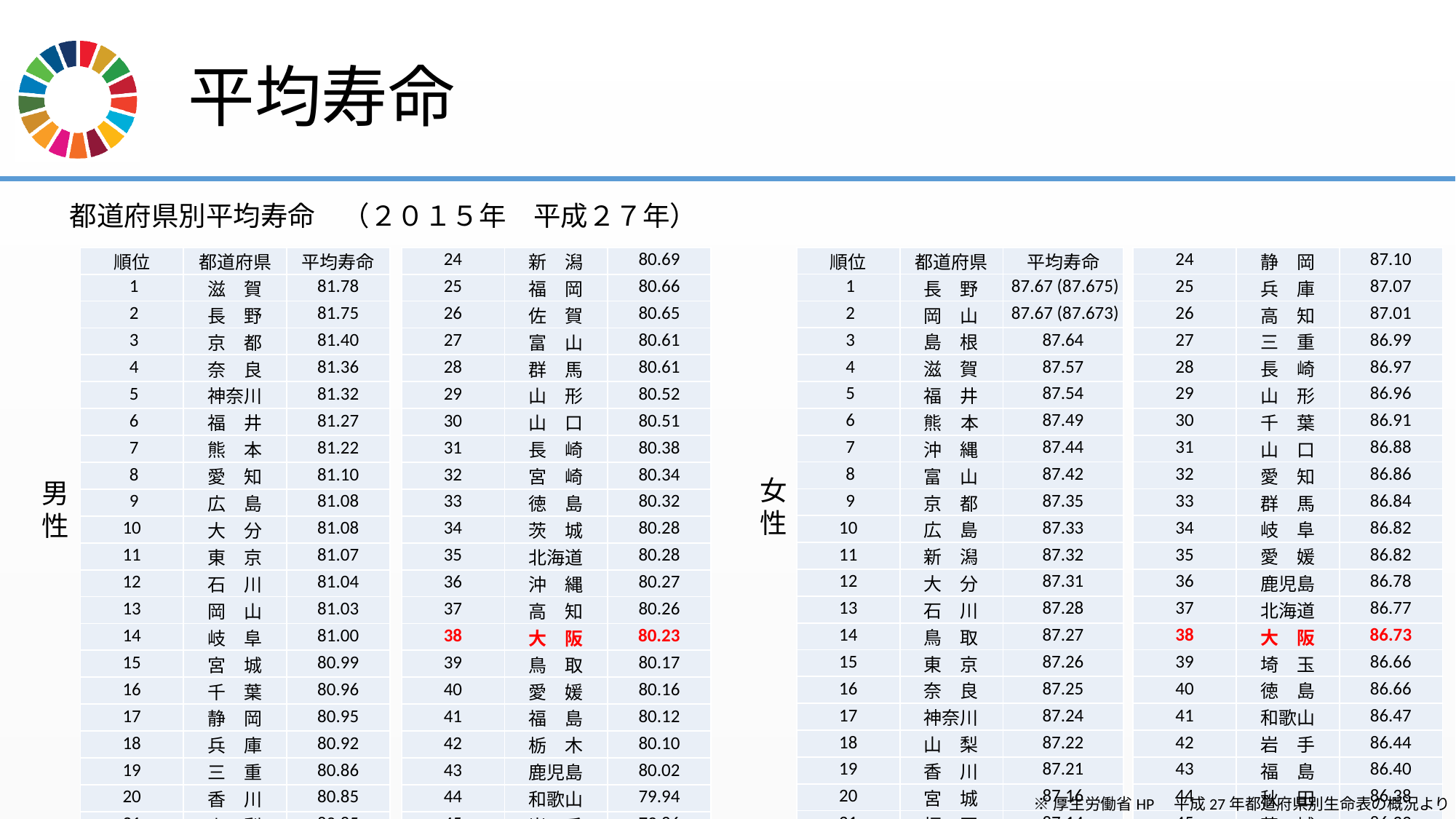

# 平均寿命
都道府県別平均寿命　（２０１５年　平成２７年）
| 順位 | 都道府県 | 平均寿命 |
| --- | --- | --- |
| 1 | 滋　賀 | 81.78 |
| 2 | 長　野 | 81.75 |
| 3 | 京　都 | 81.40 |
| 4 | 奈　良 | 81.36 |
| 5 | 神奈川 | 81.32 |
| 6 | 福　井 | 81.27 |
| 7 | 熊　本 | 81.22 |
| 8 | 愛　知 | 81.10 |
| 9 | 広　島 | 81.08 |
| 10 | 大　分 | 81.08 |
| 11 | 東　京 | 81.07 |
| 12 | 石　川 | 81.04 |
| 13 | 岡　山 | 81.03 |
| 14 | 岐　阜 | 81.00 |
| 15 | 宮　城 | 80.99 |
| 16 | 千　葉 | 80.96 |
| 17 | 静　岡 | 80.95 |
| 18 | 兵　庫 | 80.92 |
| 19 | 三　重 | 80.86 |
| 20 | 香　川 | 80.85 |
| 21 | 山　梨 | 80.85 |
| 22 | 埼　玉 | 80.82 |
| 23 | 島　根 | 80.79 |
| 24 | 新　潟 | 80.69 |
| --- | --- | --- |
| 25 | 福　岡 | 80.66 |
| 26 | 佐　賀 | 80.65 |
| 27 | 富　山 | 80.61 |
| 28 | 群　馬 | 80.61 |
| 29 | 山　形 | 80.52 |
| 30 | 山　口 | 80.51 |
| 31 | 長　崎 | 80.38 |
| 32 | 宮　崎 | 80.34 |
| 33 | 徳　島 | 80.32 |
| 34 | 茨　城 | 80.28 |
| 35 | 北海道 | 80.28 |
| 36 | 沖　縄 | 80.27 |
| 37 | 高　知 | 80.26 |
| 38 | 大　阪 | 80.23 |
| 39 | 鳥　取 | 80.17 |
| 40 | 愛　媛 | 80.16 |
| 41 | 福　島 | 80.12 |
| 42 | 栃　木 | 80.10 |
| 43 | 鹿児島 | 80.02 |
| 44 | 和歌山 | 79.94 |
| 45 | 岩　手 | 79.86 |
| 46 | 秋　田 | 79.51 |
| 47 | 青　森 | 78.67 |
| 順位 | 都道府県 | 平均寿命 |
| --- | --- | --- |
| 1 | 長　野 | 87.67 (87.675) |
| 2 | 岡　山 | 87.67 (87.673) |
| 3 | 島　根 | 87.64 |
| 4 | 滋　賀 | 87.57 |
| 5 | 福　井 | 87.54 |
| 6 | 熊　本 | 87.49 |
| 7 | 沖　縄 | 87.44 |
| 8 | 富　山 | 87.42 |
| 9 | 京　都 | 87.35 |
| 10 | 広　島 | 87.33 |
| 11 | 新　潟 | 87.32 |
| 12 | 大　分 | 87.31 |
| 13 | 石　川 | 87.28 |
| 14 | 鳥　取 | 87.27 |
| 15 | 東　京 | 87.26 |
| 16 | 奈　良 | 87.25 |
| 17 | 神奈川 | 87.24 |
| 18 | 山　梨 | 87.22 |
| 19 | 香　川 | 87.21 |
| 20 | 宮　城 | 87.16 |
| 21 | 福　岡 | 87.14 |
| 22 | 宮　崎 | 87.12 |
| 23 | 佐　賀 | 87.12 |
| 24 | 静　岡 | 87.10 |
| --- | --- | --- |
| 25 | 兵　庫 | 87.07 |
| 26 | 高　知 | 87.01 |
| 27 | 三　重 | 86.99 |
| 28 | 長　崎 | 86.97 |
| 29 | 山　形 | 86.96 |
| 30 | 千　葉 | 86.91 |
| 31 | 山　口 | 86.88 |
| 32 | 愛　知 | 86.86 |
| 33 | 群　馬 | 86.84 |
| 34 | 岐　阜 | 86.82 |
| 35 | 愛　媛 | 86.82 |
| 36 | 鹿児島 | 86.78 |
| 37 | 北海道 | 86.77 |
| 38 | 大　阪 | 86.73 |
| 39 | 埼　玉 | 86.66 |
| 40 | 徳　島 | 86.66 |
| 41 | 和歌山 | 86.47 |
| 42 | 岩　手 | 86.44 |
| 43 | 福　島 | 86.40 |
| 44 | 秋　田 | 86.38 |
| 45 | 茨　城 | 86.33 |
| 46 | 栃　木 | 86.24 |
| 47 | 青　森 | 85.93 |
女
性
男
性
※厚生労働省HP　平成27年都道府県別生命表の概況より